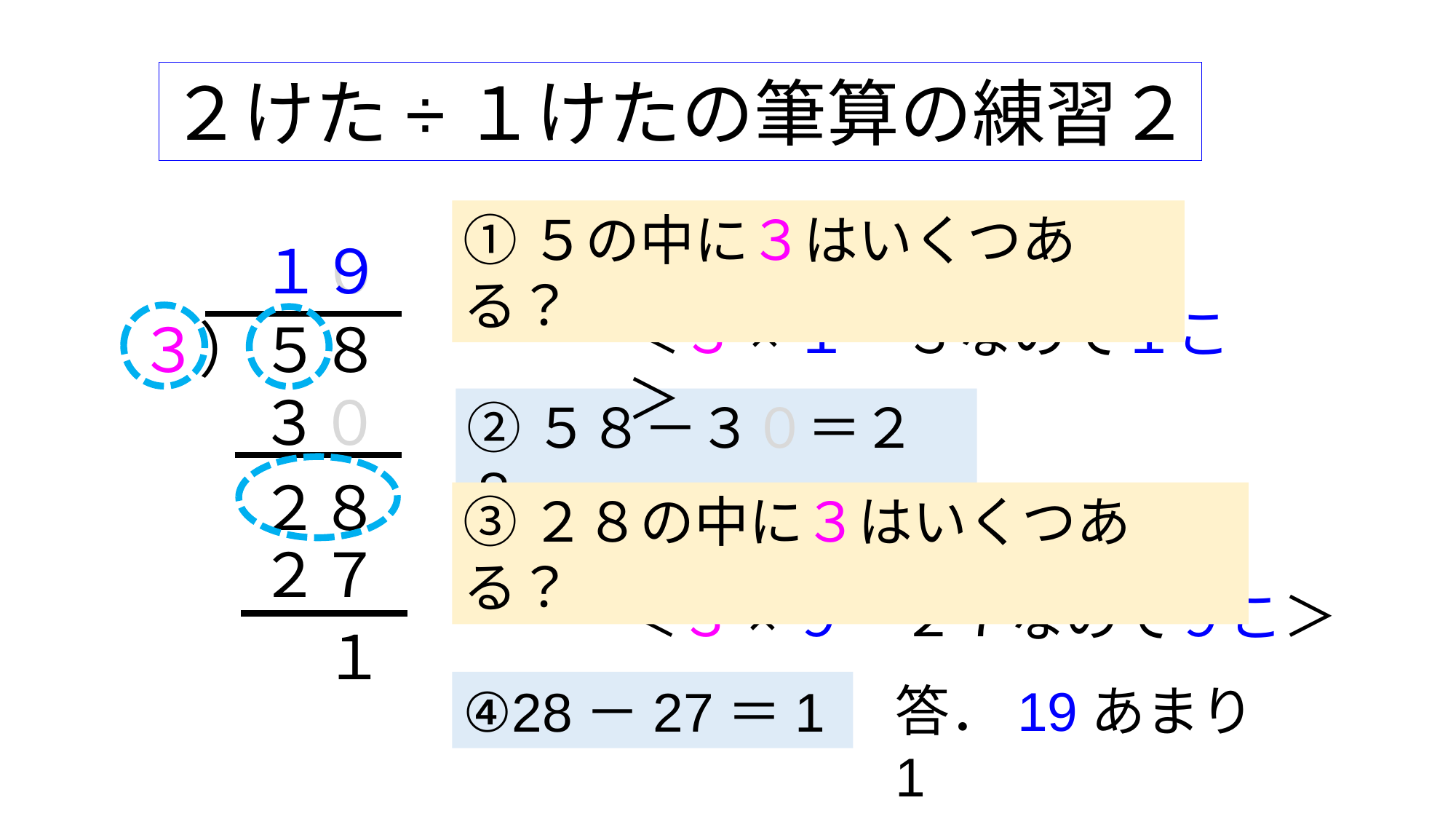

２けた÷１けたの筆算の練習２
①５の中に３はいくつある？
１０
９
＜３×１＝３なので１こ＞

３）５８

３０
②５８－３０＝２８

２８
③２８の中に３はいくつある？
２７
＜３×９＝２７なので９こ＞
１
答．19あまり1
④28－27＝1